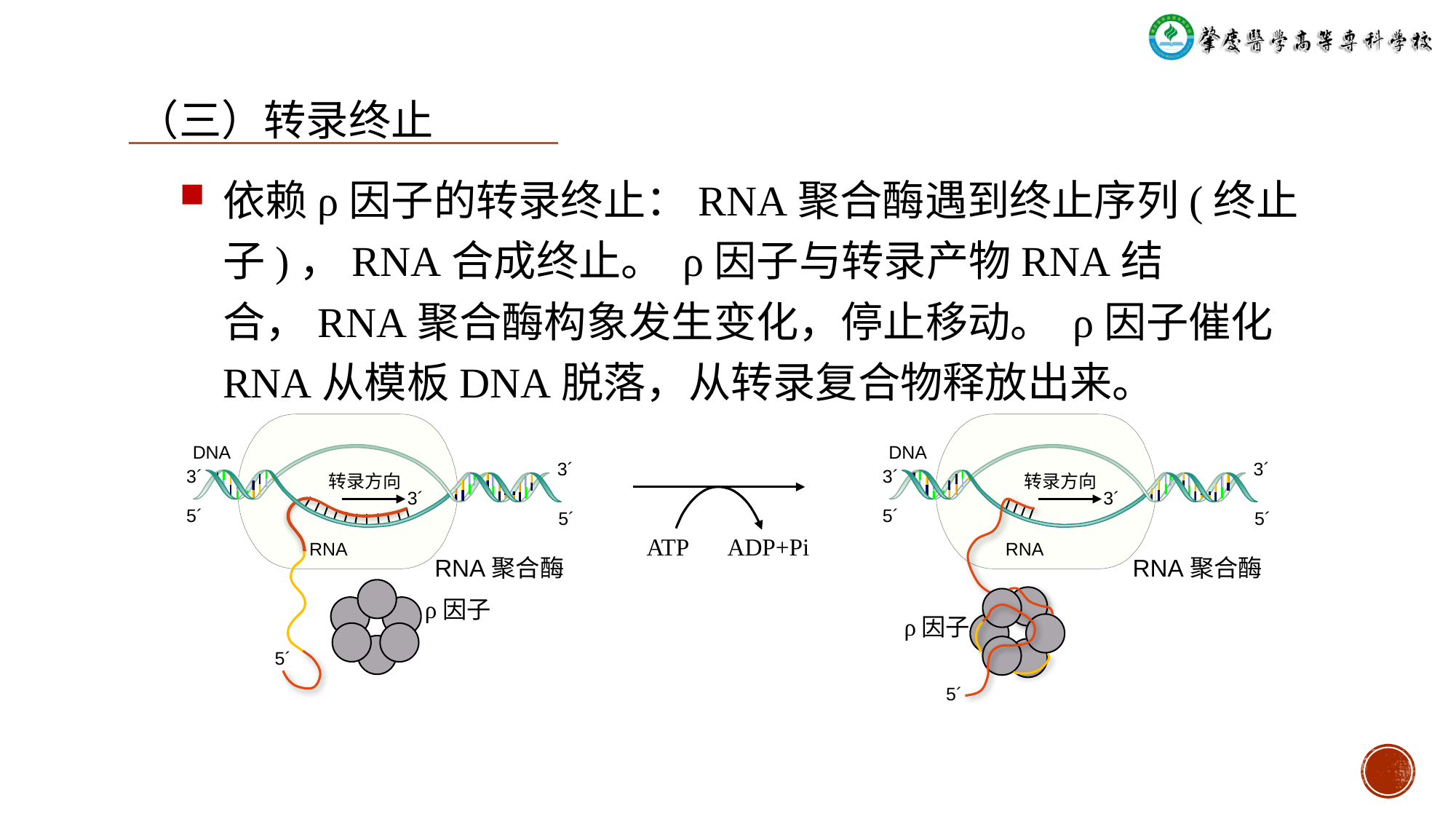

（三）转录终止
依赖ρ因子的转录终止：RNA聚合酶遇到终止序列(终止子)，RNA合成终止。 ρ因子与转录产物RNA结合，RNA聚合酶构象发生变化，停止移动。 ρ因子催化RNA从模板DNA脱落，从转录复合物释放出来。

DNA

3´
3´
转录方向

3´

5´
5´
RNA

5´

RNA聚合酶

ρ因子

DNA

3´
3´
转录方向

3´

5´
5´
RNA

RNA聚合酶

ρ因子
5´

ATP
ADP+Pi